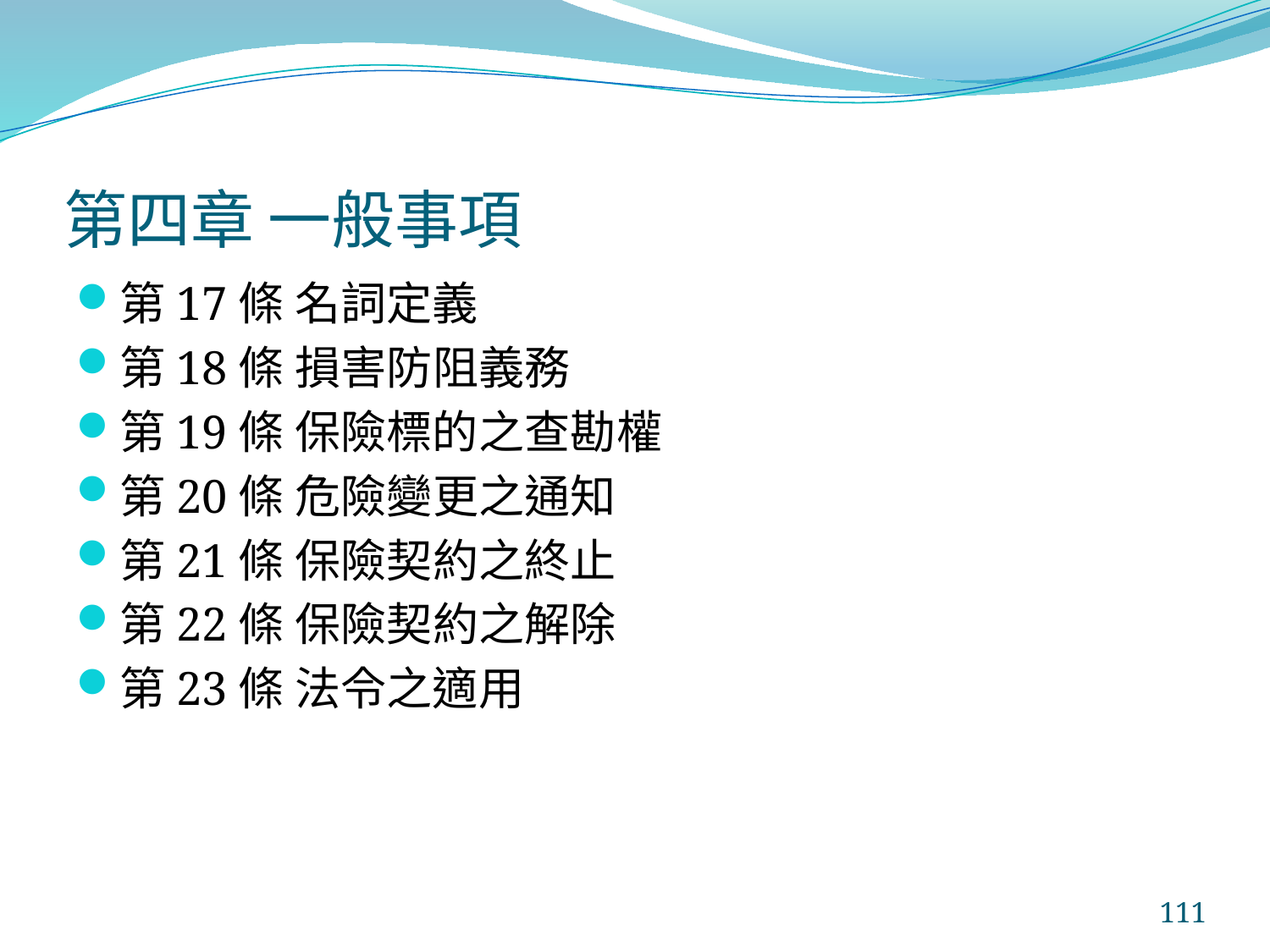

# 第四章 一般事項
第17條 名詞定義
第18條 損害防阻義務
第19條 保險標的之查勘權
第20條 危險變更之通知
第21條 保險契約之終止
第22條 保險契約之解除
第23條 法令之適用

111